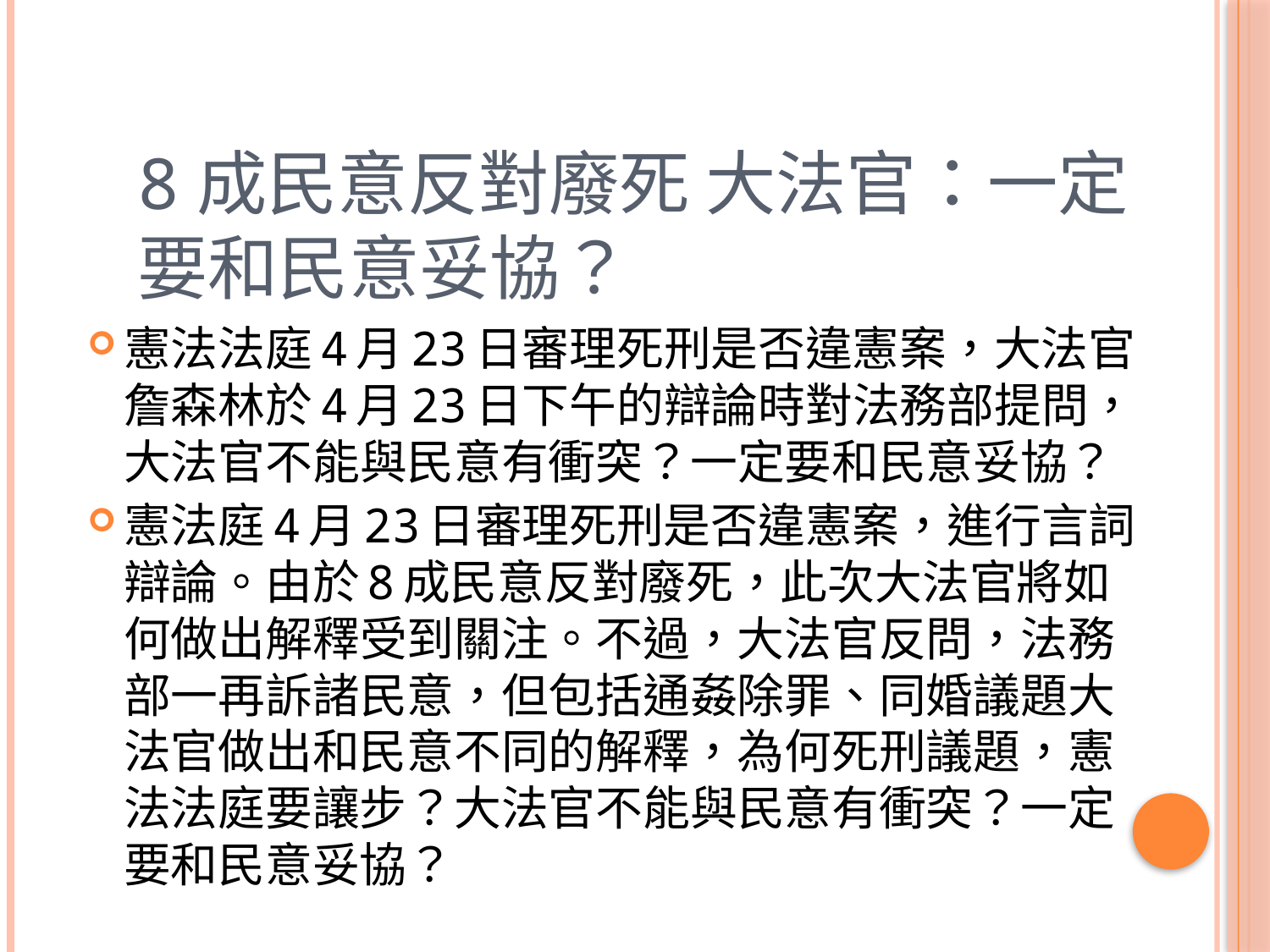

# 8成民意反對廢死 大法官：一定要和民意妥協？
憲法法庭4月23日審理死刑是否違憲案，大法官詹森林於4月23日下午的辯論時對法務部提問，大法官不能與民意有衝突？一定要和民意妥協？
憲法庭4月23日審理死刑是否違憲案，進行言詞辯論。由於8成民意反對廢死，此次大法官將如何做出解釋受到關注。不過，大法官反問，法務部一再訴諸民意，但包括通姦除罪、同婚議題大法官做出和民意不同的解釋，為何死刑議題，憲法法庭要讓步？大法官不能與民意有衝突？一定要和民意妥協？